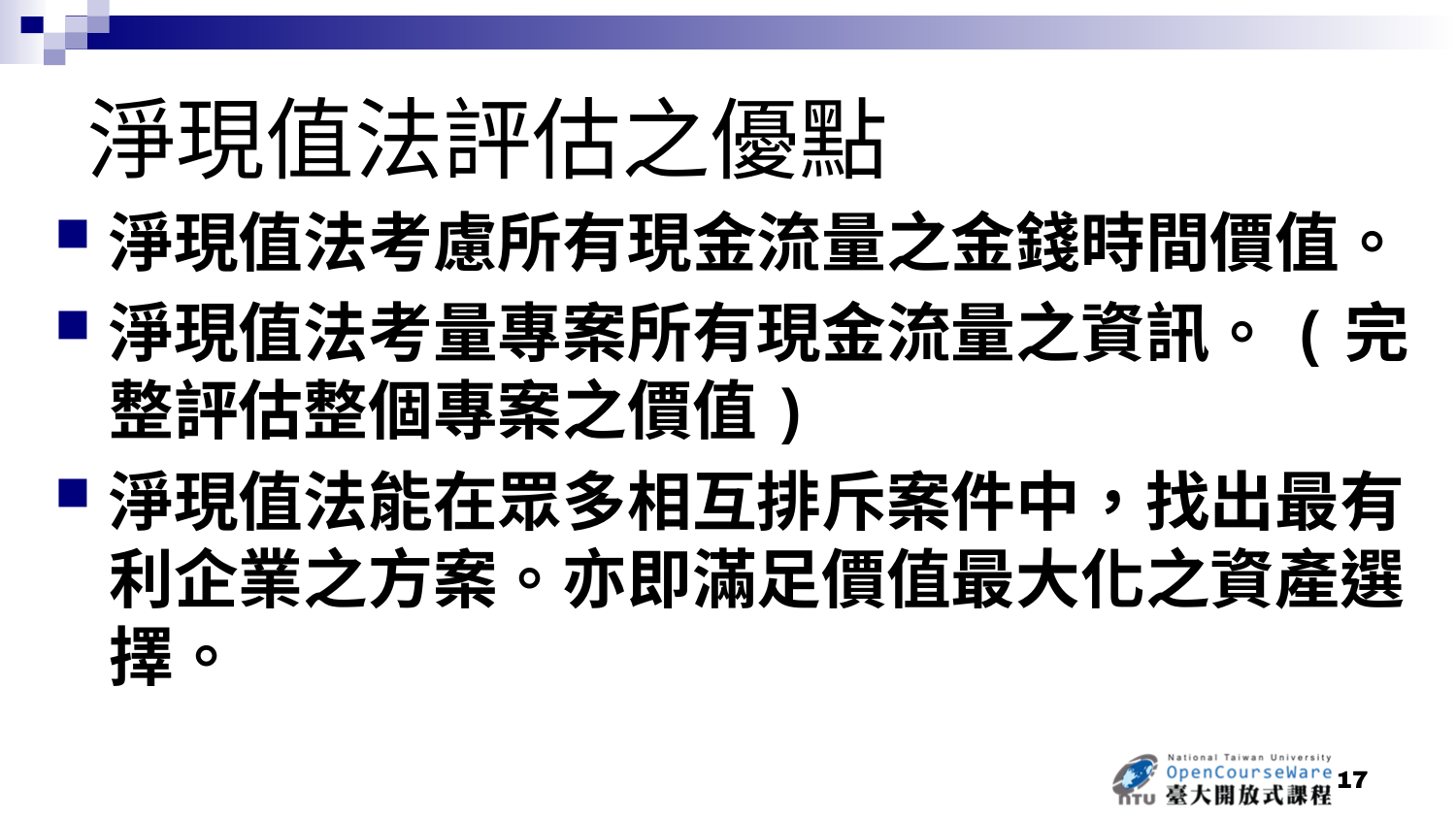

# 淨現值法評估之優點
淨現值法考慮所有現金流量之金錢時間價值。
淨現值法考量專案所有現金流量之資訊。(完整評估整個專案之價值)
淨現值法能在眾多相互排斥案件中，找出最有利企業之方案。亦即滿足價值最大化之資產選擇。

17